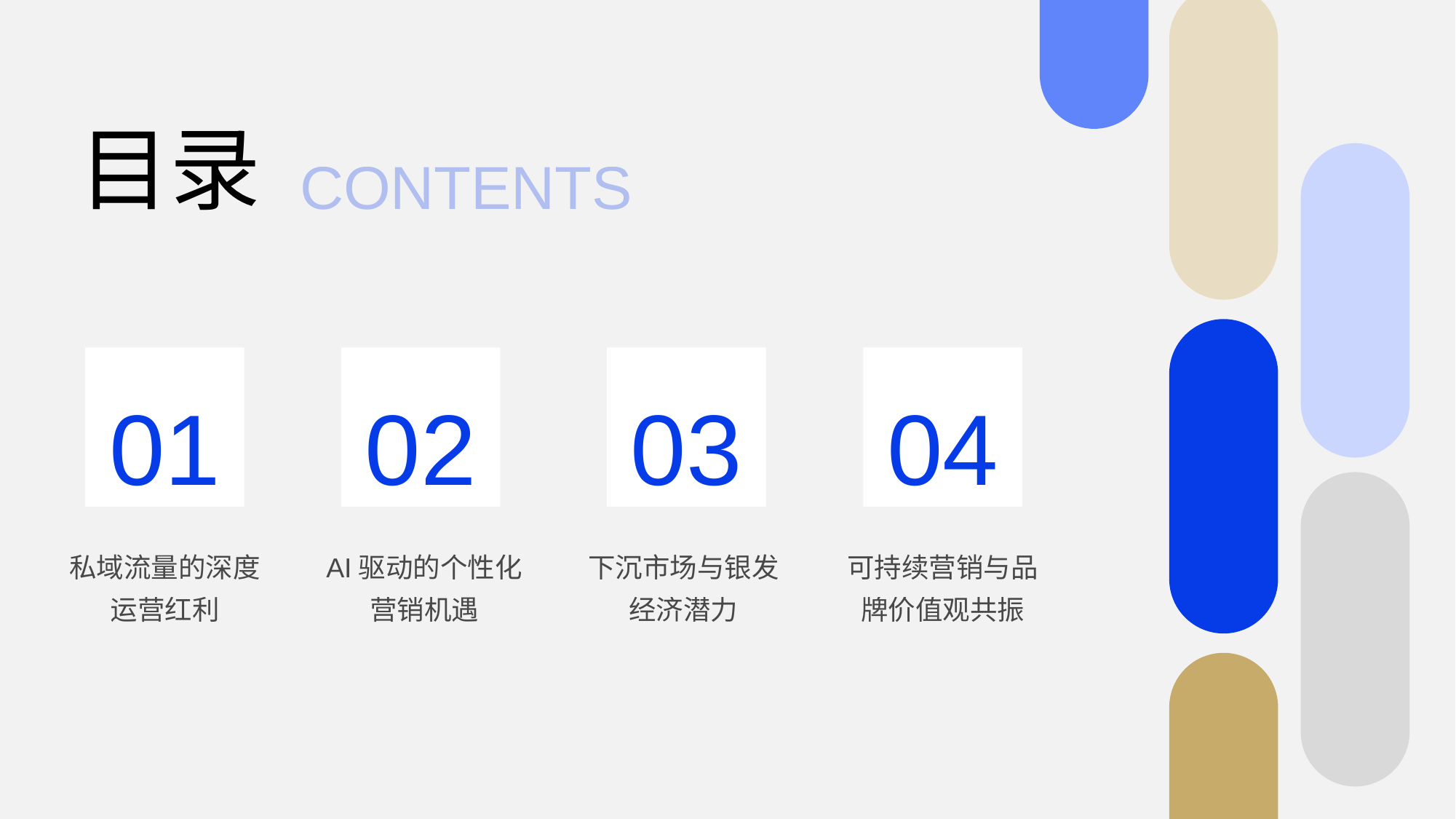

CONTENTS
目录

01
02
03
04

私域流量的深度运营红利
AI驱动的个性化营销机遇
下沉市场与银发经济潜力
可持续营销与品牌价值观共振